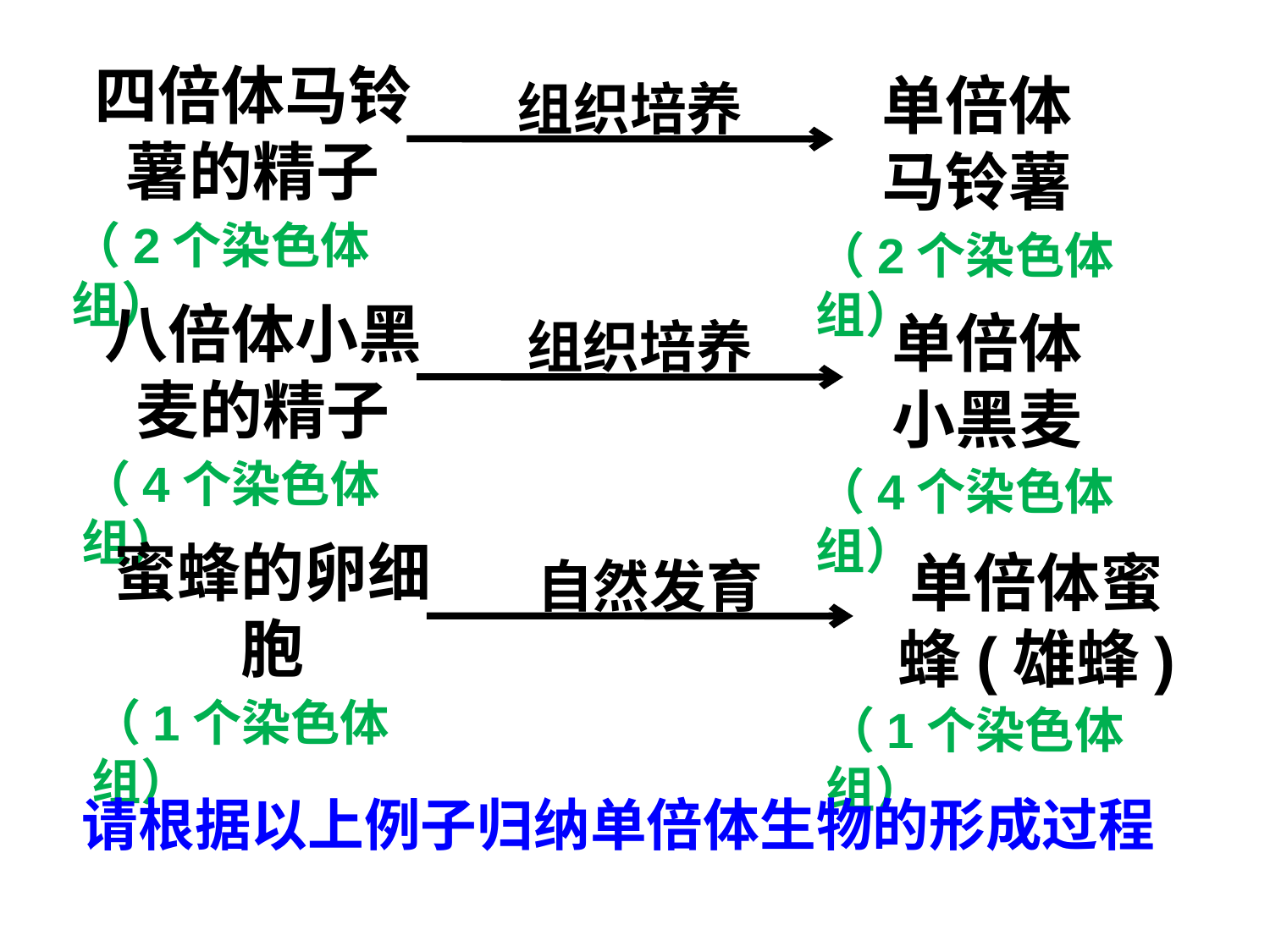

四倍体马铃薯的精子
单倍体马铃薯
组织培养
（2个染色体组）
（2个染色体组）
八倍体小黑麦的精子
单倍体小黑麦
组织培养
（4个染色体组）
（4个染色体组）
蜜蜂的卵细胞
单倍体蜜蜂(雄蜂)
自然发育
（1个染色体组）
（1个染色体组）
请根据以上例子归纳单倍体生物的形成过程